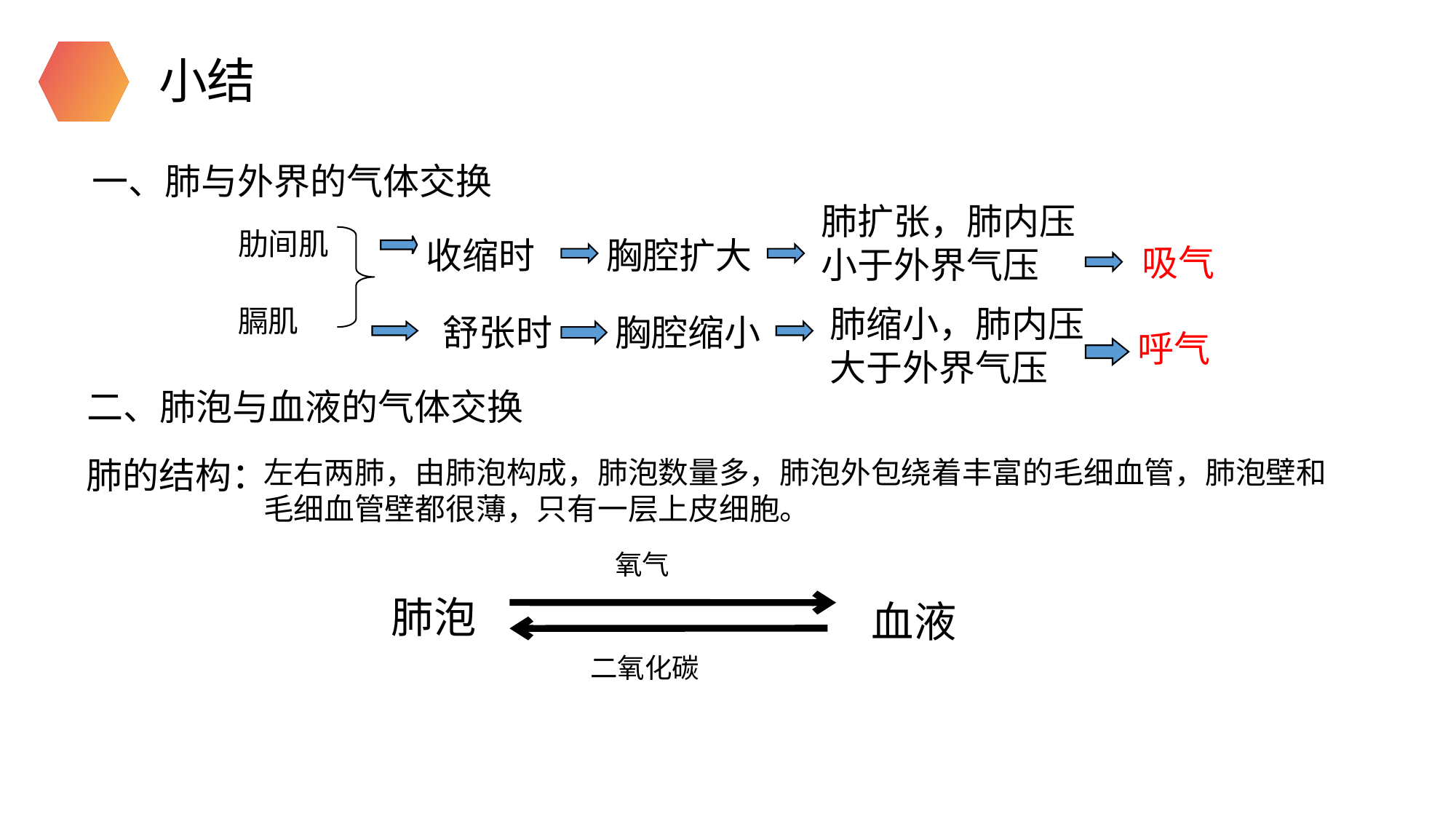

小结
一、肺与外界的气体交换
肺扩张，肺内压小于外界气压
肋间肌

收缩时
胸腔扩大
吸气

肺缩小，肺内压大于外界气压
膈肌
舒张时
胸腔缩小
呼气

二、肺泡与血液的气体交换
左右两肺，由肺泡构成，肺泡数量多，肺泡外包绕着丰富的毛细血管，肺泡壁和毛细血管壁都很薄，只有一层上皮细胞。
      肺的结构：

氧气
肺泡
血液
二氧化碳